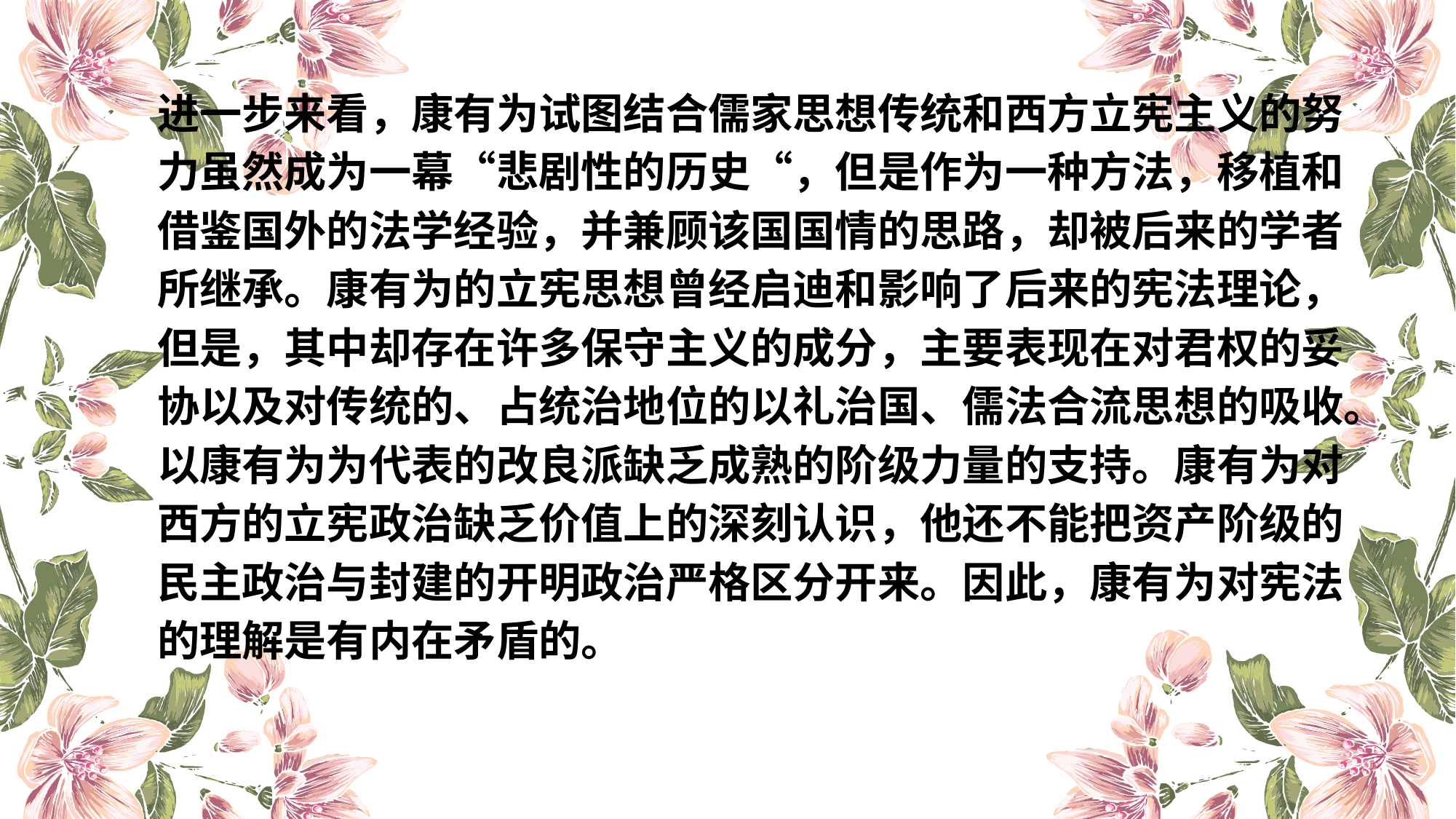

# 进一步来看，康有为试图结合儒家思想传统和西方立宪主义的努力虽然成为一幕“悲剧性的历史“，但是作为一种方法，移植和借鉴国外的法学经验，并兼顾该国国情的思路，却被后来的学者所继承。康有为的立宪思想曾经启迪和影响了后来的宪法理论，但是，其中却存在许多保守主义的成分，主要表现在对君权的妥协以及对传统的、占统治地位的以礼治国、儒法合流思想的吸收。以康有为为代表的改良派缺乏成熟的阶级力量的支持。康有为对西方的立宪政治缺乏价值上的深刻认识，他还不能把资产阶级的民主政治与封建的开明政治严格区分开来。因此，康有为对宪法的理解是有内在矛盾的。